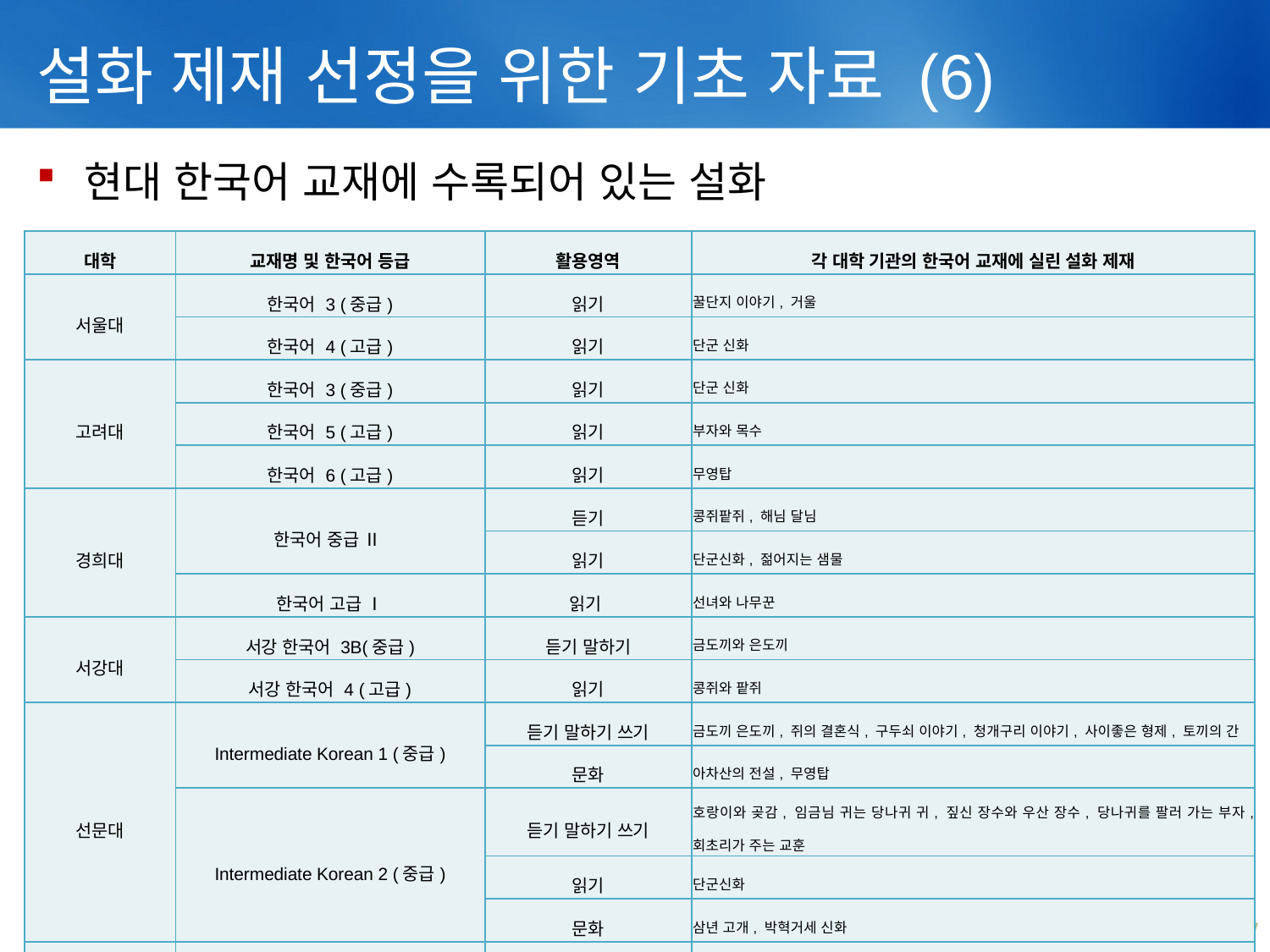

# 설화 제재 선정을 위한 기초 자료 (6)
현대 한국어 교재에 수록되어 있는 설화
| 대학 | 교재명 및 한국어 등급 | 활용영역 | 각 대학 기관의 한국어 교재에 실린 설화 제재 |
| --- | --- | --- | --- |
| 서울대 | 한국어 3 (중급) | 읽기 | 꿀단지 이야기, 거울 |
|  | 한국어 4 (고급) | 읽기 | 단군 신화 |
| 고려대 | 한국어 3 (중급) | 읽기 | 단군 신화 |
|  | 한국어 5 (고급) | 읽기 | 부자와 목수 |
|  | 한국어 6 (고급) | 읽기 | 무영탑 |
| 경희대 | 한국어 중급 Ⅱ | 듣기 | 콩쥐팥쥐, 해님 달님 |
|  |  | 읽기 | 단군신화, 젊어지는 샘물 |
|  | 한국어 고급 Ⅰ | 읽기 | 선녀와 나무꾼 |
| 서강대 | 서강 한국어 3B(중급) | 듣기 말하기 | 금도끼와 은도끼 |
|  | 서강 한국어 4 (고급) | 읽기 | 콩쥐와 팥쥐 |
| 선문대 | Intermediate Korean 1 (중급) | 듣기 말하기 쓰기 | 금도끼 은도끼, 쥐의 결혼식, 구두쇠 이야기, 청개구리 이야기, 사이좋은 형제, 토끼의 간 |
|  |  | 문화 | 아차산의 전설, 무영탑 |
|  | Intermediate Korean 2 (중급) | 듣기 말하기 쓰기 | 호랑이와 곶감, 임금님 귀는 당나귀 귀, 짚신 장수와 우산 장수, 당나귀를 팔러 가는 부자, 회초리가 주는 교훈 |
|  |  | 읽기 | 단군신화 |
|  |  | 문화 | 삼년 고개, 박혁거세 신화 |
| 성균관대 | 배우기 쉬운 한국어 4 (중급) | 읽기 | 단군신화, 말 한 마디로 색시를 얻은 총각, 먹여 주고 재워 주고 입혀 주면 되지요 |
|  | 배우기 쉬운 한국어 6 (고급) | 읽기 | 여우와 세 개의 주머니 |
| 연세대 | 재미있는 한국어 읽기 (초급) | 읽기 | 거울, 동물들의 나이 자랑, 소가 된 사람, 효성이 지극한 호랑이 |
|  | 생각하는 한국어 읽기 (중급) | 읽기 | 단군신화 |
| 이화여대 | 말이 트이는 한국어 Ⅳ (고급) | 읽기 말하기 (토론) | 사이좋은 형제, 효성 다한 호랑이, 콩쥐와 팥쥐, 금도끼와 은도끼, 도깨비 방망이, 바보 온달과 평강공주 |
11